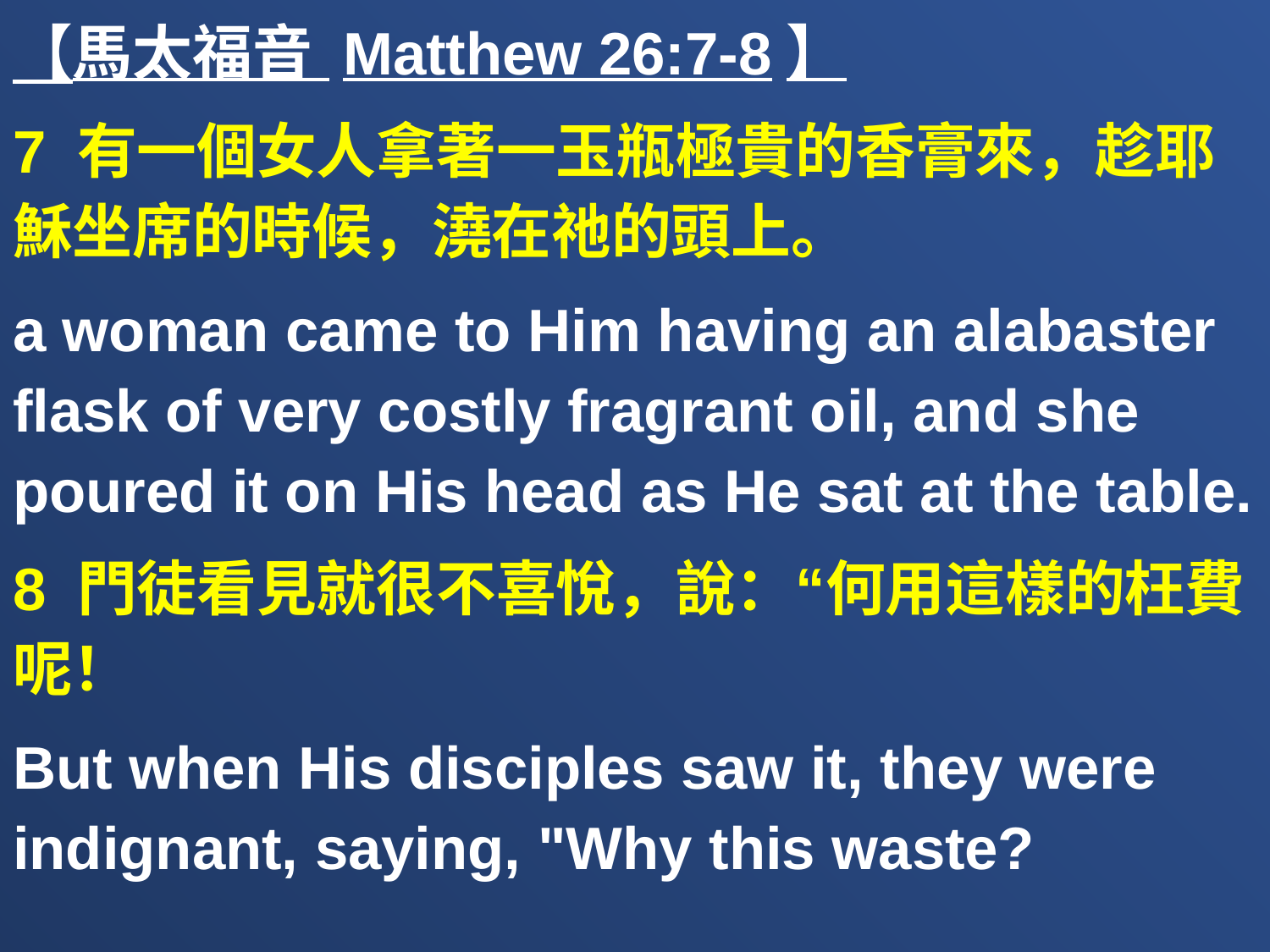

【馬太福音 Matthew 26:7-8】
7 有一個女人拿著一玉瓶極貴的香膏來，趁耶穌坐席的時候，澆在祂的頭上。
a woman came to Him having an alabaster flask of very costly fragrant oil, and she poured it on His head as He sat at the table.
8 門徒看見就很不喜悅，說：“何用這樣的枉費呢！
But when His disciples saw it, they were indignant, saying, "Why this waste?